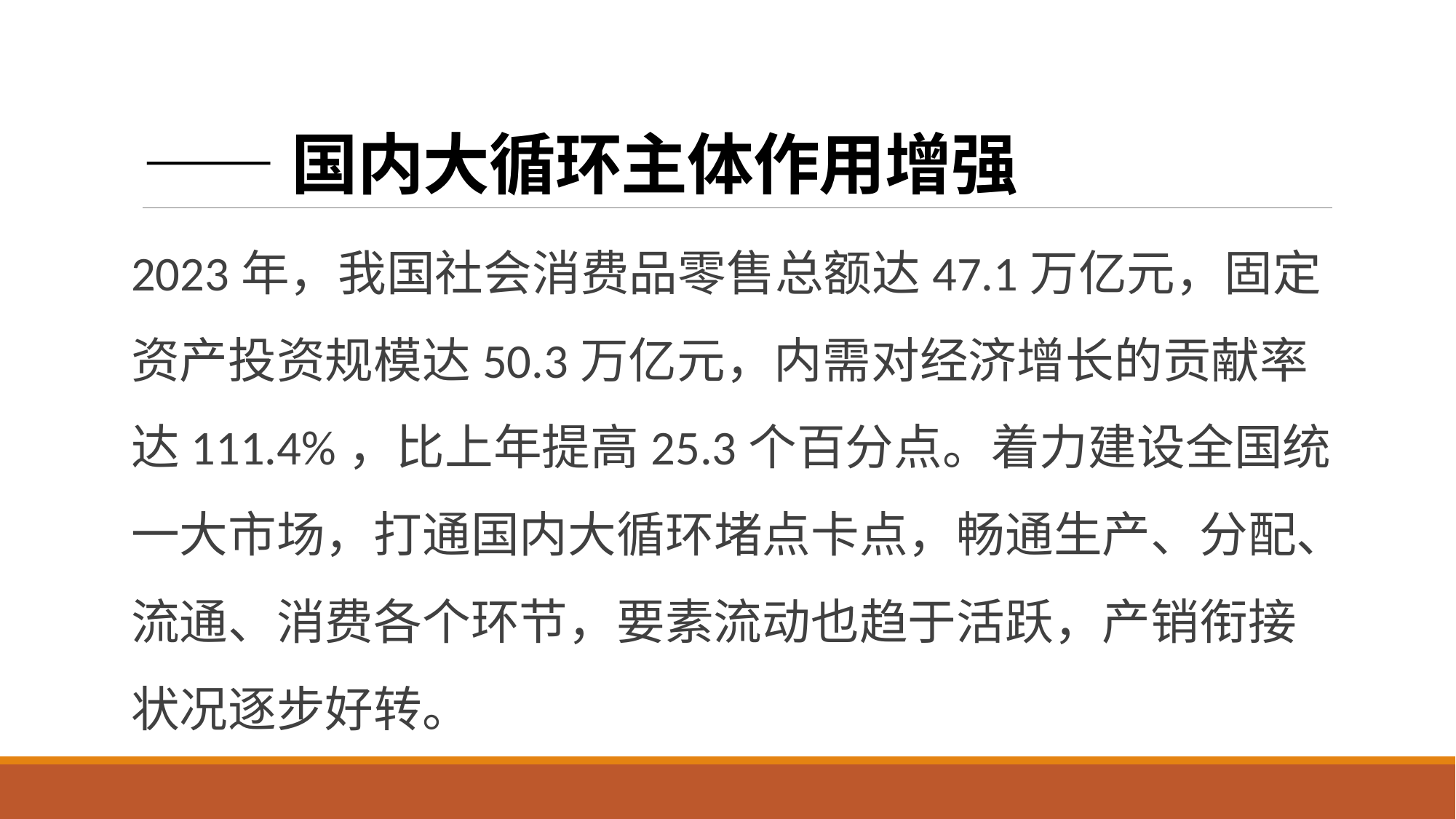

# ——国内大循环主体作用增强
2023年，我国社会消费品零售总额达47.1万亿元，固定资产投资规模达50.3万亿元，内需对经济增长的贡献率达111.4%，比上年提高25.3个百分点。着力建设全国统一大市场，打通国内大循环堵点卡点，畅通生产、分配、流通、消费各个环节，要素流动也趋于活跃，产销衔接状况逐步好转。